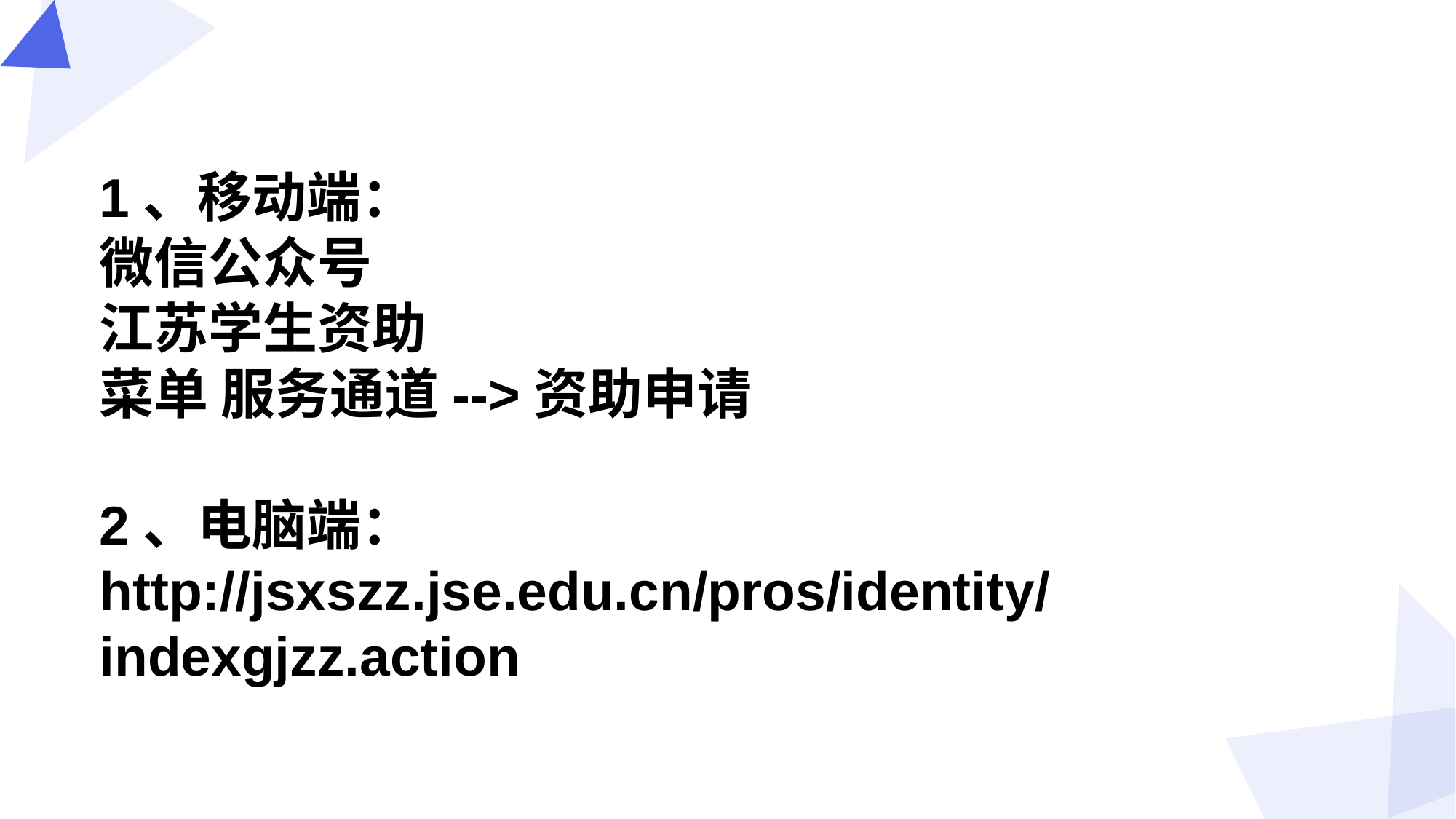

1、移动端：
微信公众号
江苏学生资助
菜单 服务通道-->资助申请

2、电脑端：
http://jsxszz.jse.edu.cn/pros/identity/indexgjzz.action